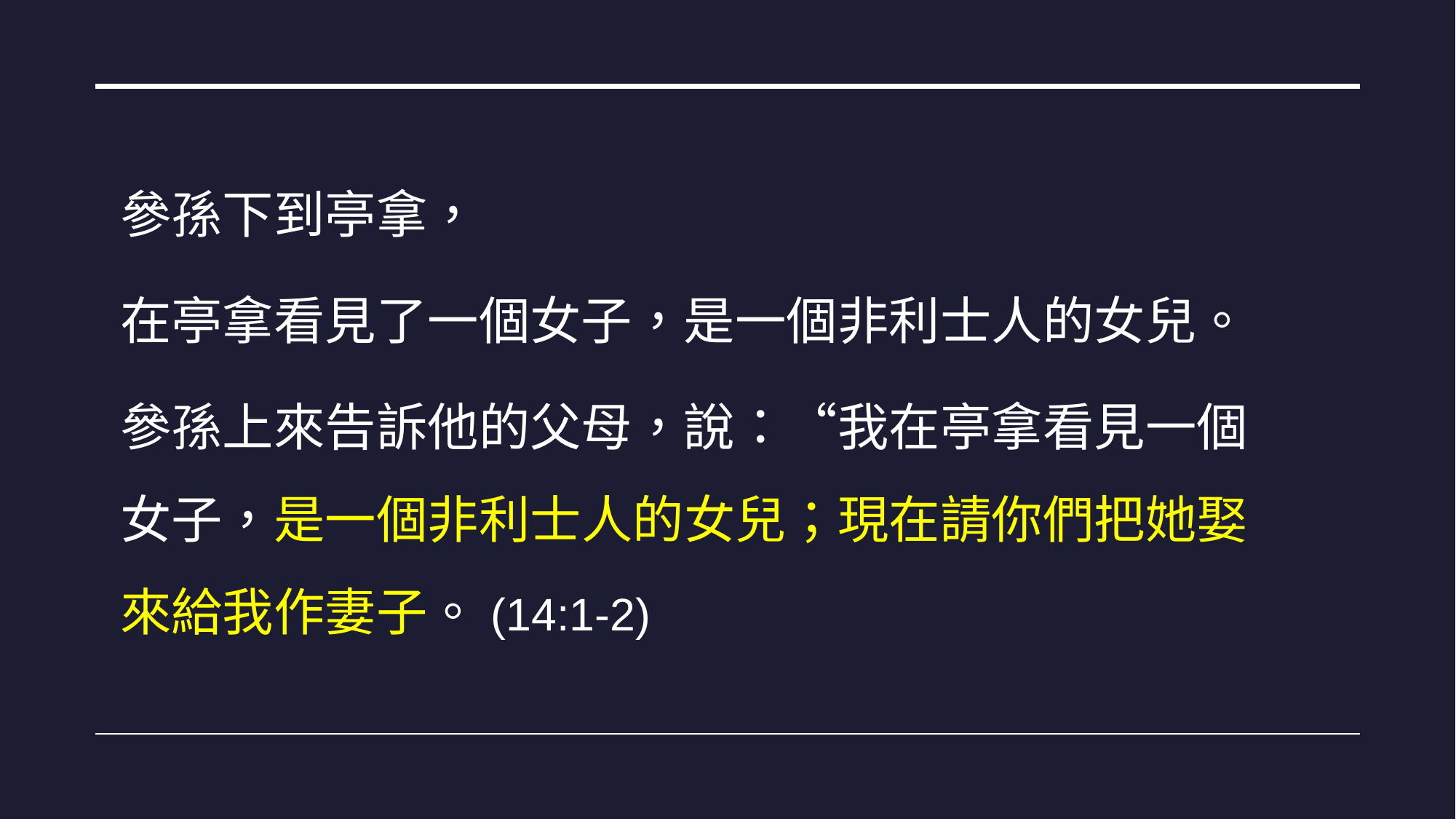

參孫下到亭拿，
在亭拿看見了一個女子，是一個非利士人的女兒。
參孫上來告訴他的父母，說：“我在亭拿看見一個女子，是一個非利士人的女兒；現在請你們把她娶來給我作妻子。(14:1-2)